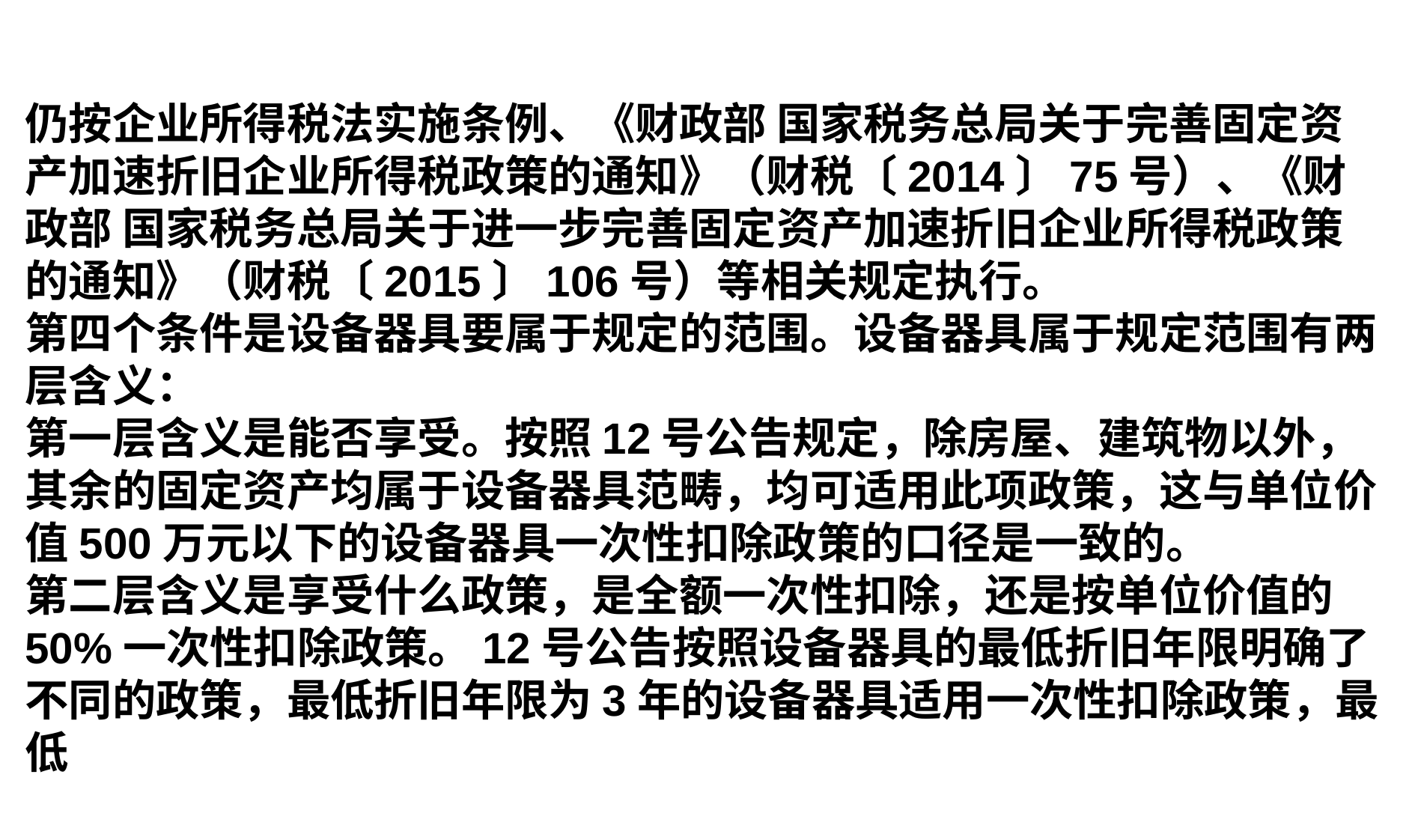

仍按企业所得税法实施条例、《财政部 国家税务总局关于完善固定资产加速折旧企业所得税政策的通知》（财税〔2014〕75号）、《财政部 国家税务总局关于进一步完善固定资产加速折旧企业所得税政策的通知》（财税〔2015〕106号）等相关规定执行。
第四个条件是设备器具要属于规定的范围。设备器具属于规定范围有两层含义：
第一层含义是能否享受。按照12号公告规定，除房屋、建筑物以外，其余的固定资产均属于设备器具范畴，均可适用此项政策，这与单位价值500万元以下的设备器具一次性扣除政策的口径是一致的。
第二层含义是享受什么政策，是全额一次性扣除，还是按单位价值的50%一次性扣除政策。12号公告按照设备器具的最低折旧年限明确了不同的政策，最低折旧年限为3年的设备器具适用一次性扣除政策，最低